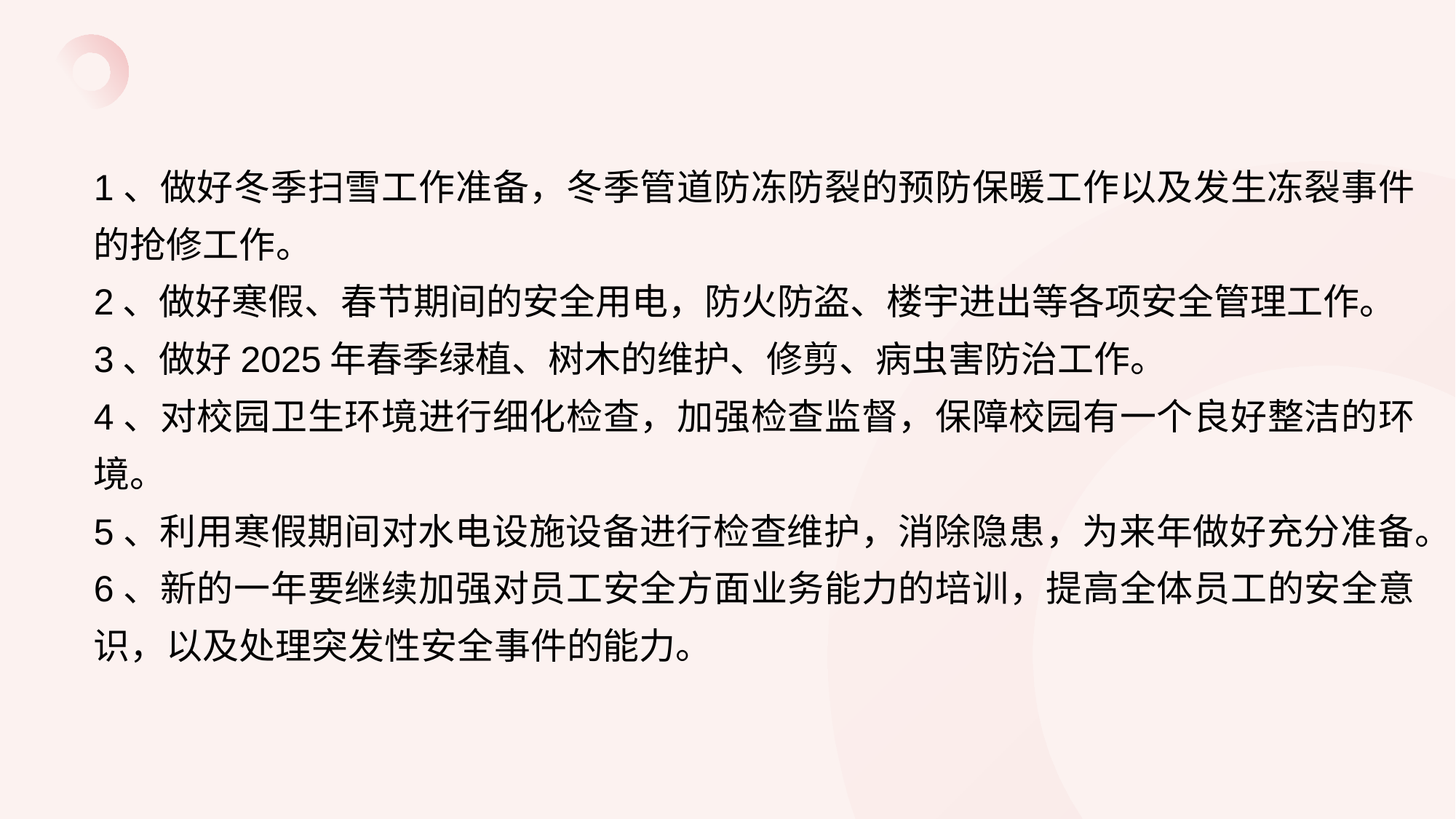

1、做好冬季扫雪工作准备，冬季管道防冻防裂的预防保暖工作以及发生冻裂事件的抢修工作。
2、做好寒假、春节期间的安全用电，防火防盗、楼宇进出等各项安全管理工作。
3、做好2025年春季绿植、树木的维护、修剪、病虫害防治工作。
4、对校园卫生环境进行细化检查，加强检查监督，保障校园有一个良好整洁的环境。
5、利用寒假期间对水电设施设备进行检查维护，消除隐患，为来年做好充分准备。
6、新的一年要继续加强对员工安全方面业务能力的培训，提高全体员工的安全意识，以及处理突发性安全事件的能力。